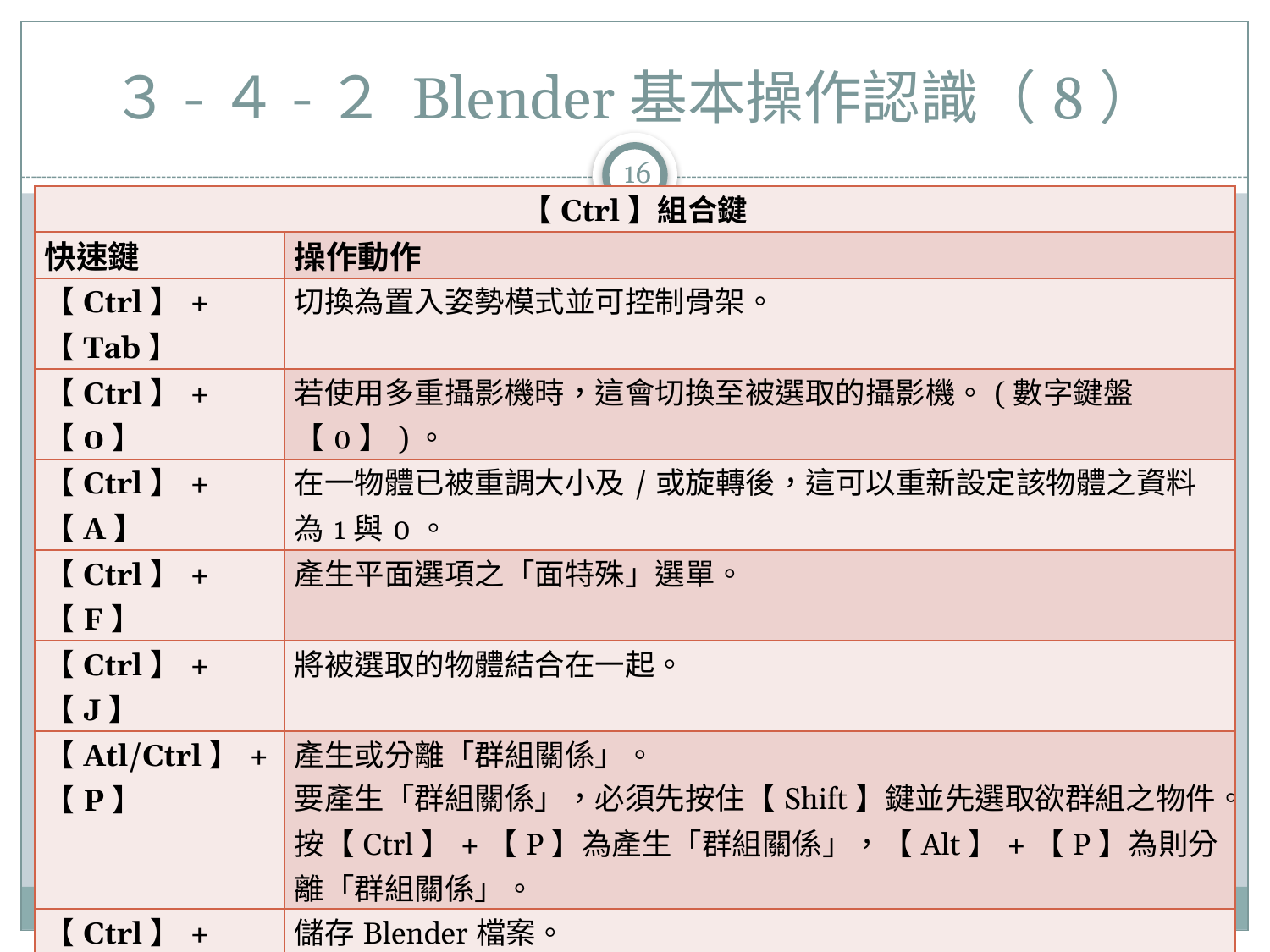

# ３-４-２ Blender基本操作認識（8）
16
| 【Ctrl】組合鍵 |  |
| --- | --- |
| 快速鍵 | 操作動作 |
| 【Ctrl】+【Tab】 | 切換為置入姿勢模式並可控制骨架。 |
| 【Ctrl】+【0】 | 若使用多重攝影機時，這會切換至被選取的攝影機。(數字鍵盤【0】)。 |
| 【Ctrl】+【A】 | 在一物體已被重調大小及/或旋轉後，這可以重新設定該物體之資料為1與0。 |
| 【Ctrl】+【F】 | 產生平面選項之「面特殊」選單。 |
| 【Ctrl】+【J】 | 將被選取的物體結合在一起。 |
| 【Atl/Ctrl】+【P】 | 產生或分離「群組關係」。 要產生「群組關係」，必須先按住【Shift】鍵並先選取欲群組之物件。 按【Ctrl】+【P】為產生「群組關係」，【Alt】+【P】為則分離「群組關係」。 |
| 【Ctrl】+【S】 | 儲存Blender檔案。 |
| 【Ctrl】+【T】 | 產生跟蹤效果。 使一個物體跟隨另一個物體(如：利用攝影機跟拍一個目標)。 |
| 【Ctrl】+【Z】 | 全部取消(UNDO)指令。 每按一次，就取消一個步驟(依預設設定可以高達32個步驟)。若處於編輯模式中，其只會在被選取的物體上取消編輯步驟。 |